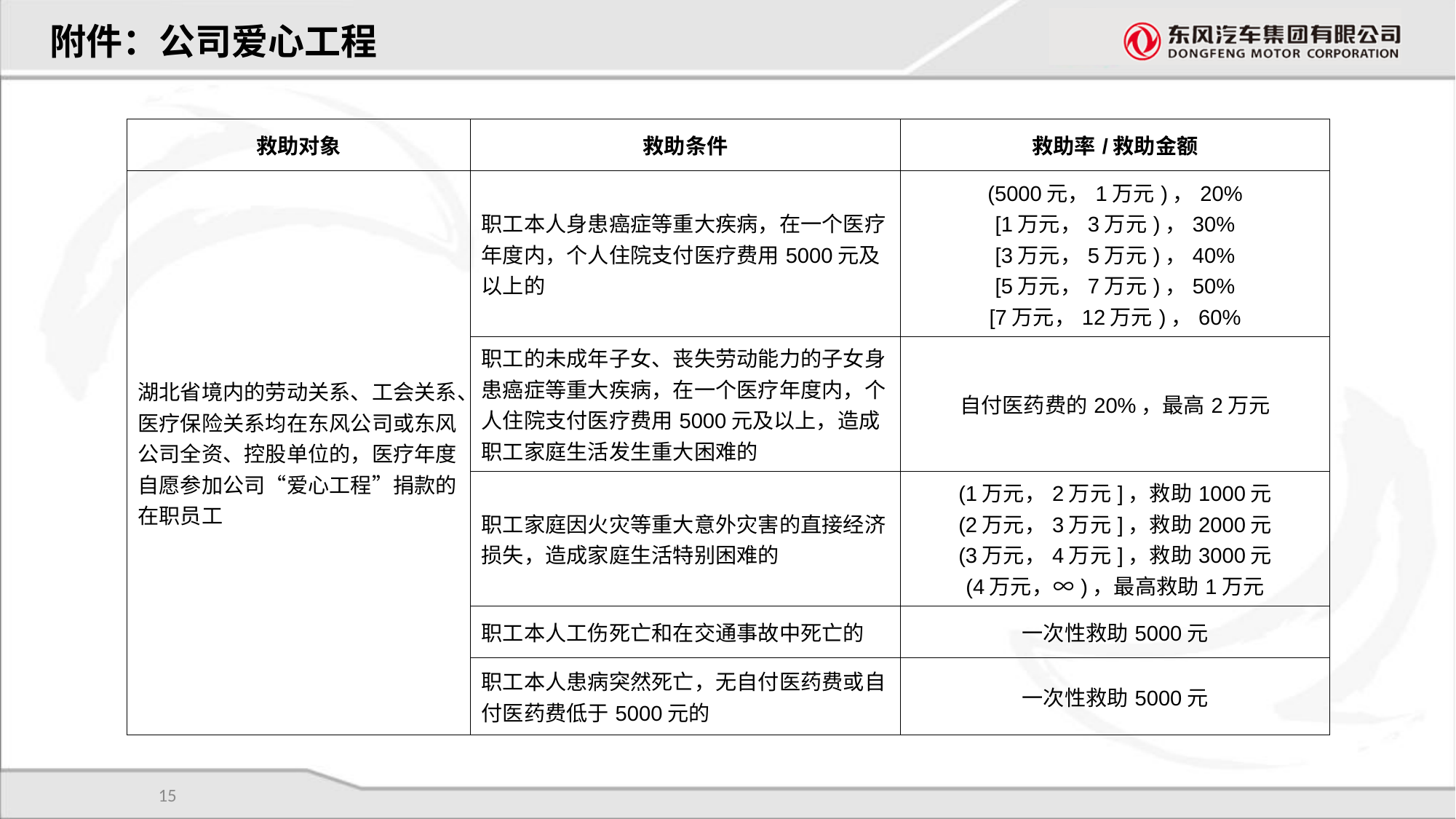

附件：公司爱心工程
| 救助对象 | 救助条件 | 救助率/救助金额 |
| --- | --- | --- |
| 湖北省境内的劳动关系、工会关系、医疗保险关系均在东风公司或东风公司全资、控股单位的，医疗年度自愿参加公司“爱心工程”捐款的在职员工 | 职工本人身患癌症等重大疾病，在一个医疗年度内，个人住院支付医疗费用5000元及以上的 | (5000元，1万元)，20% [1万元，3万元)，30% [3万元，5万元)，40% [5万元，7万元)，50% [7万元，12万元)，60% |
|  | 职工的未成年子女、丧失劳动能力的子女身患癌症等重大疾病，在一个医疗年度内，个人住院支付医疗费用5000元及以上，造成职工家庭生活发生重大困难的 | 自付医药费的20%，最高2万元 |
|  | 职工家庭因火灾等重大意外灾害的直接经济损失，造成家庭生活特别困难的 | (1万元，2万元]，救助1000元 (2万元，3万元]，救助2000元 (3万元，4万元]，救助3000元 (4万元，∞)，最高救助1万元 |
|  | 职工本人工伤死亡和在交通事故中死亡的 | 一次性救助5000元 |
|  | 职工本人患病突然死亡，无自付医药费或自付医药费低于5000元的 | 一次性救助5000元 |